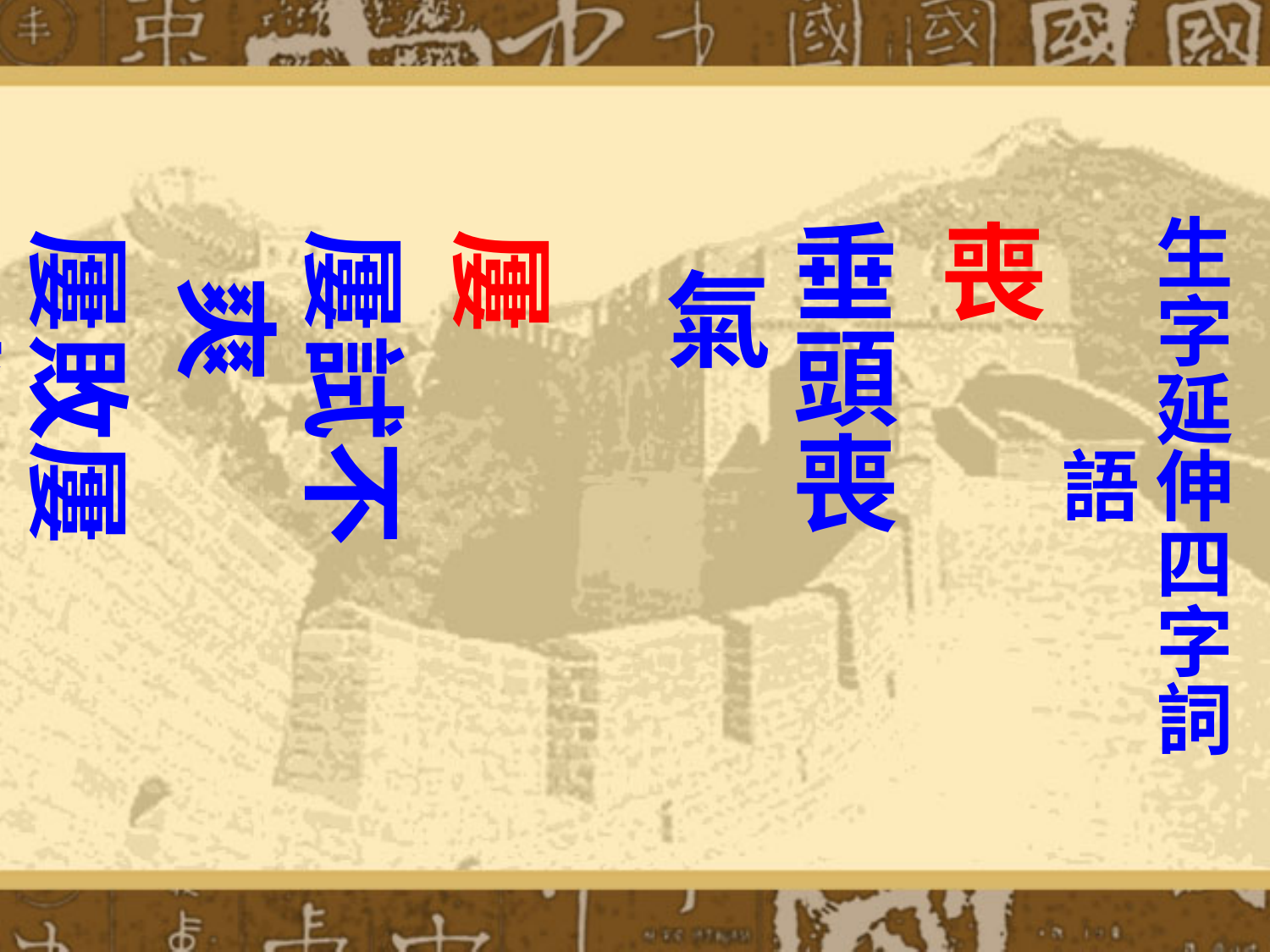

# 生字延伸四字詞語
喪
垂頭喪氣
屢
屢試不爽
屢敗屢戰